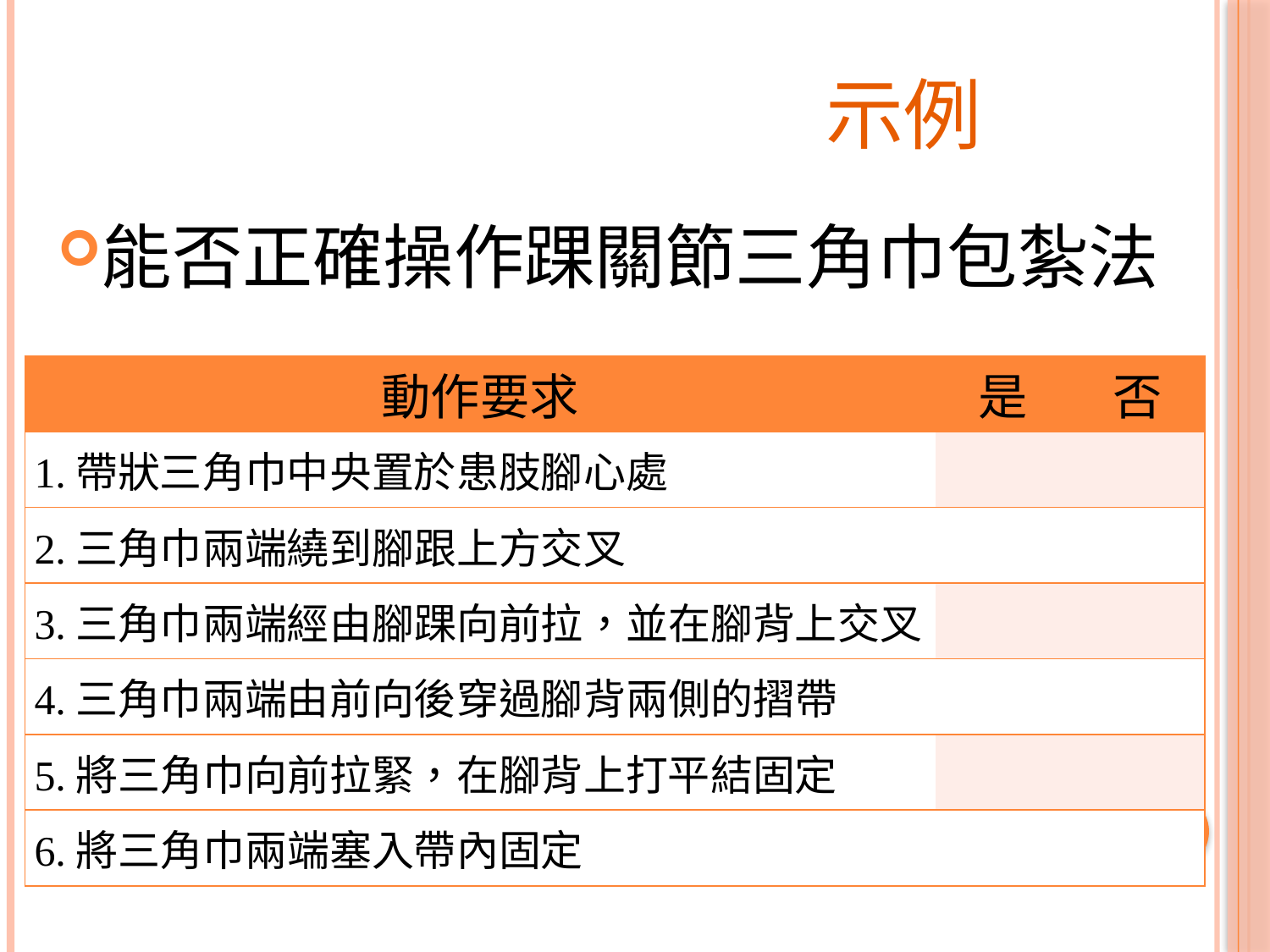

# 技能~健康技能  示例
能否正確操作踝關節三角巾包紮法
| 動作要求 | 是 | 否 |
| --- | --- | --- |
| 1.帶狀三角巾中央置於患肢腳心處 |  |  |
| 2.三角巾兩端繞到腳跟上方交叉 |  |  |
| 3.三角巾兩端經由腳踝向前拉，並在腳背上交叉 |  |  |
| 4.三角巾兩端由前向後穿過腳背兩側的摺帶 |  |  |
| 5.將三角巾向前拉緊，在腳背上打平結固定 |  |  |
| 6.將三角巾兩端塞入帶內固定 |  |  |